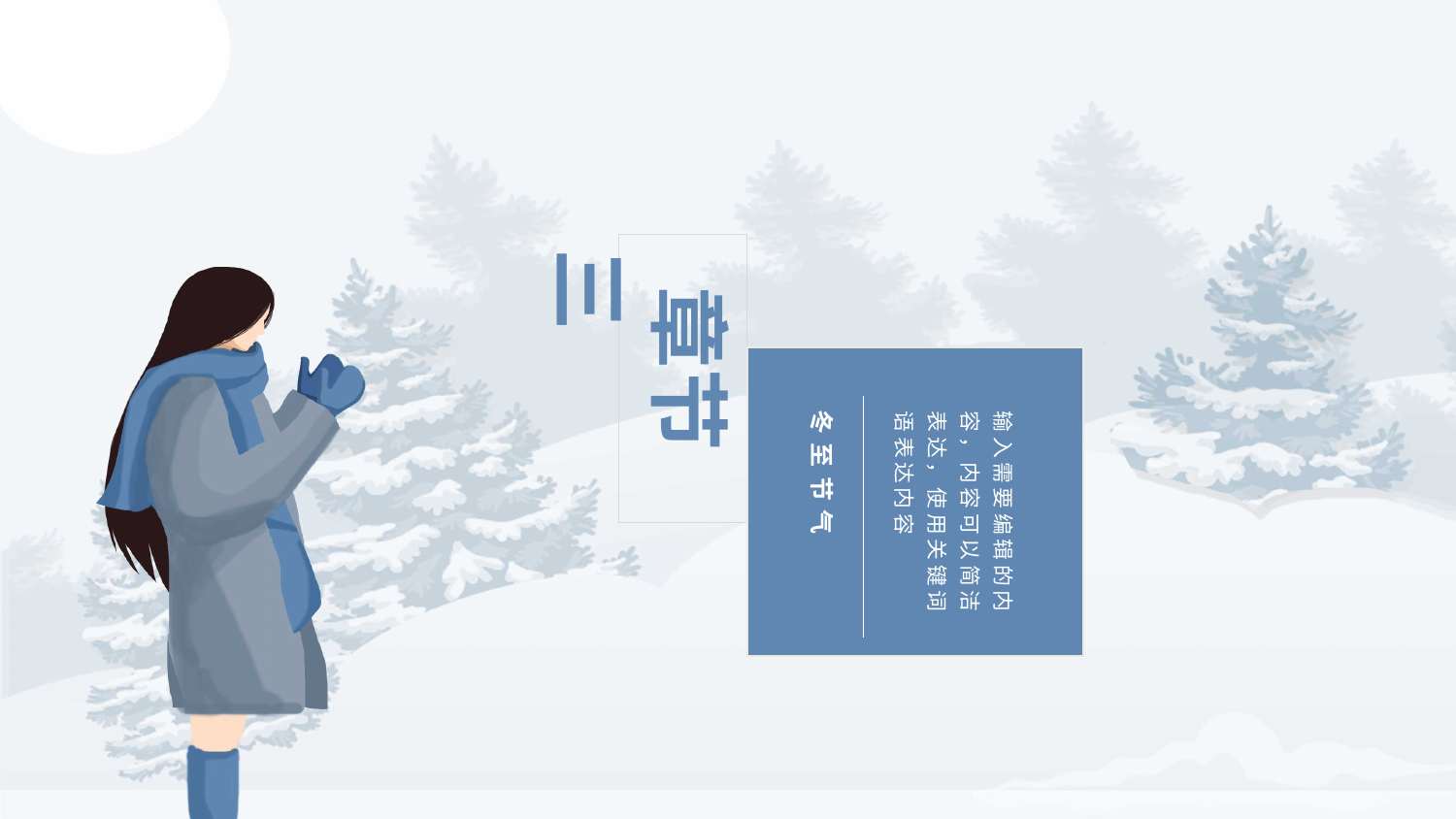

章节三

冬至节气
输入需要编辑的内容，内容可以简洁表达，使用关键词语表达内容